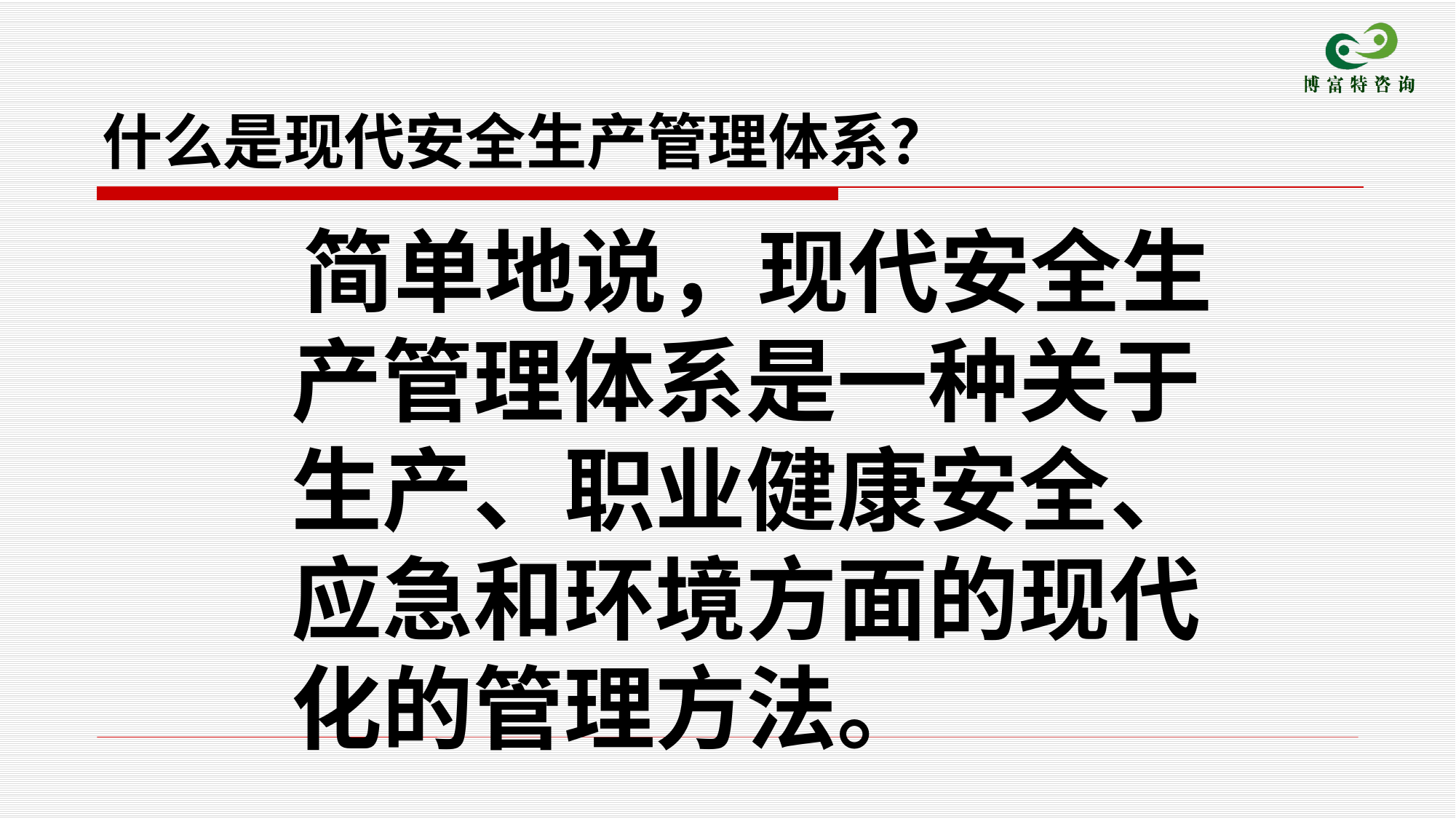

什么是现代安全生产管理体系？
    简单地说，现代安全生产管理体系是一种关于生产、职业健康安全、应急和环境方面的现代化的管理方法。